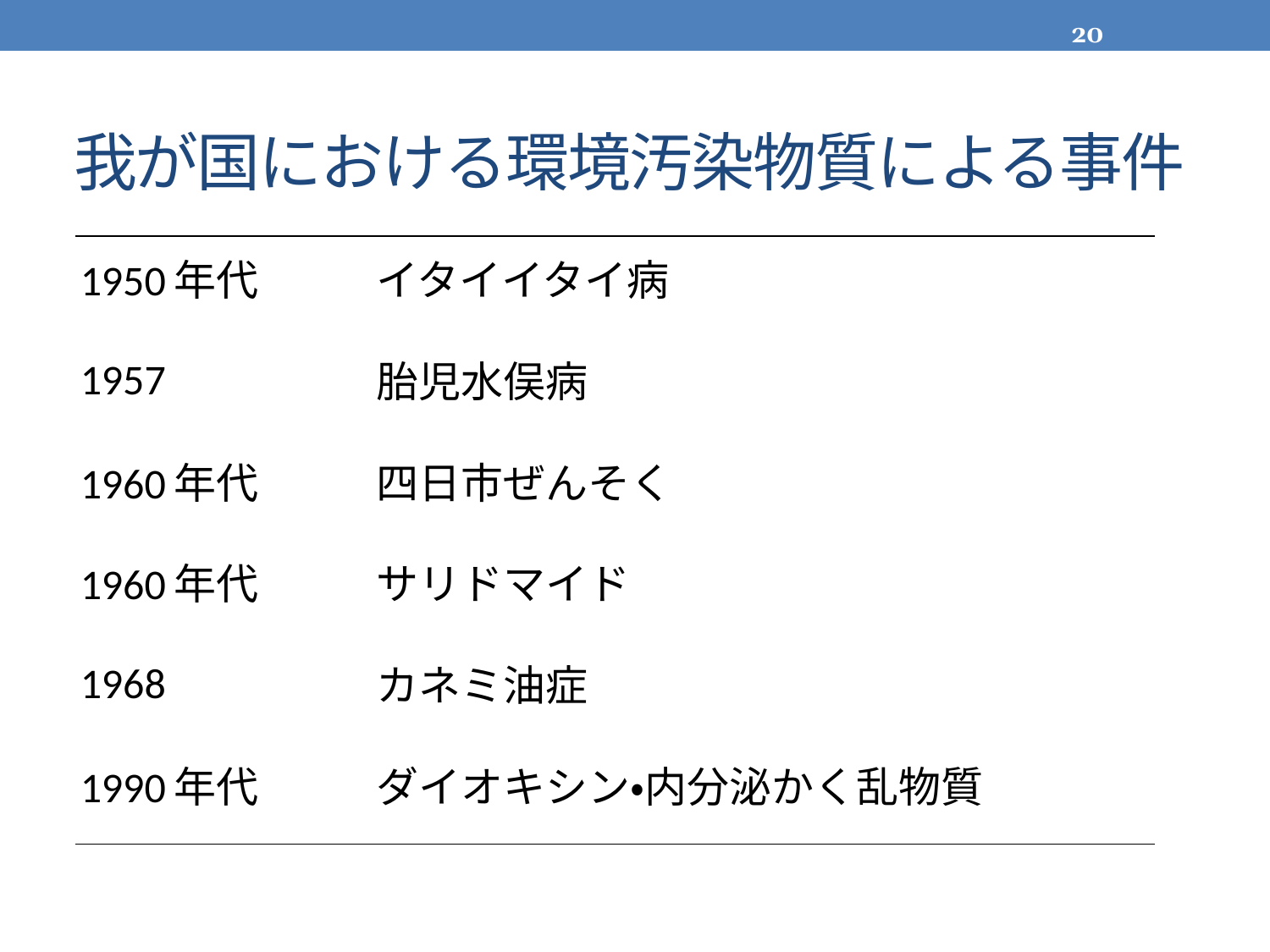

20
# 我が国における環境汚染物質による事件
| 1950年代 | イタイイタイ病 |
| --- | --- |
| 1957 | 胎児水俣病 |
| 1960年代 | 四日市ぜんそく |
| 1960年代 | サリドマイド |
| 1968 | カネミ油症 |
| 1990年代 | ダイオキシン・内分泌かく乱物質 |